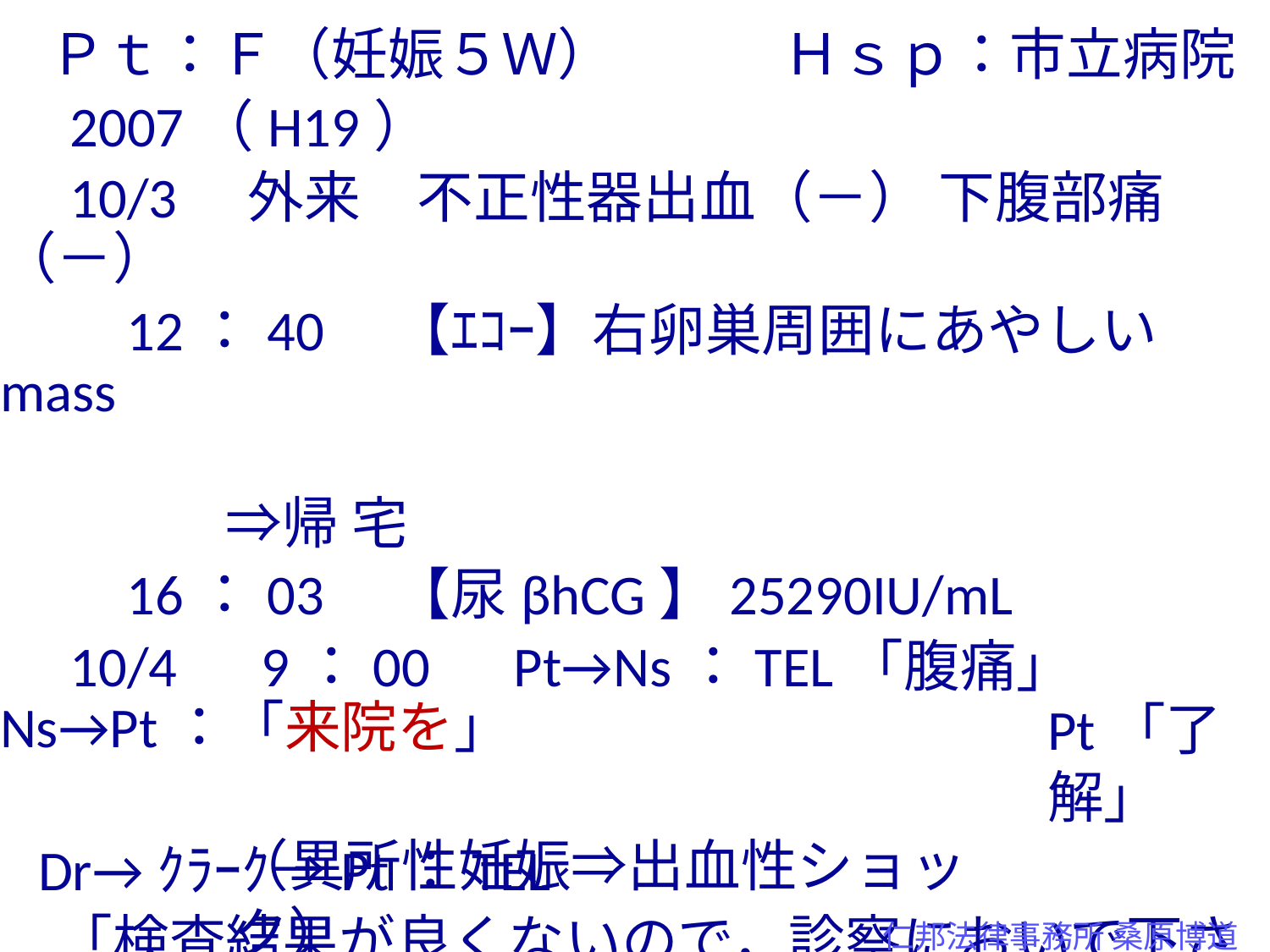

Ｐｔ：Ｆ（妊娠５Ｗ）　　　Ｈｓｐ：市立病院
　2007（H19）
　10/3　外来　不正性器出血（－） 下腹部痛（－）
　　12：40　【ｴｺｰ】右卵巣周囲にあやしいmass
　　　　　　　　　　　　　　　　　　　　　　　　　　⇒帰 宅
　　16：03　【尿βhCG】25290IU/mL
　10/4　9：00　Pt→Ns：TEL「腹痛」　Ns→Pt：「来院を」

   Dr→ｸﾗｰｸ→Pt：TEL
　「検査結果が良くないので，診察においで下さいとの　 事ですので，11時までにお越し頂けますか」
　14：05　病院到着（救急車）
　⇒死亡
Pt「了解」
（異所性妊娠⇒出血性ショック）
仁邦法律事務所 桑原博道